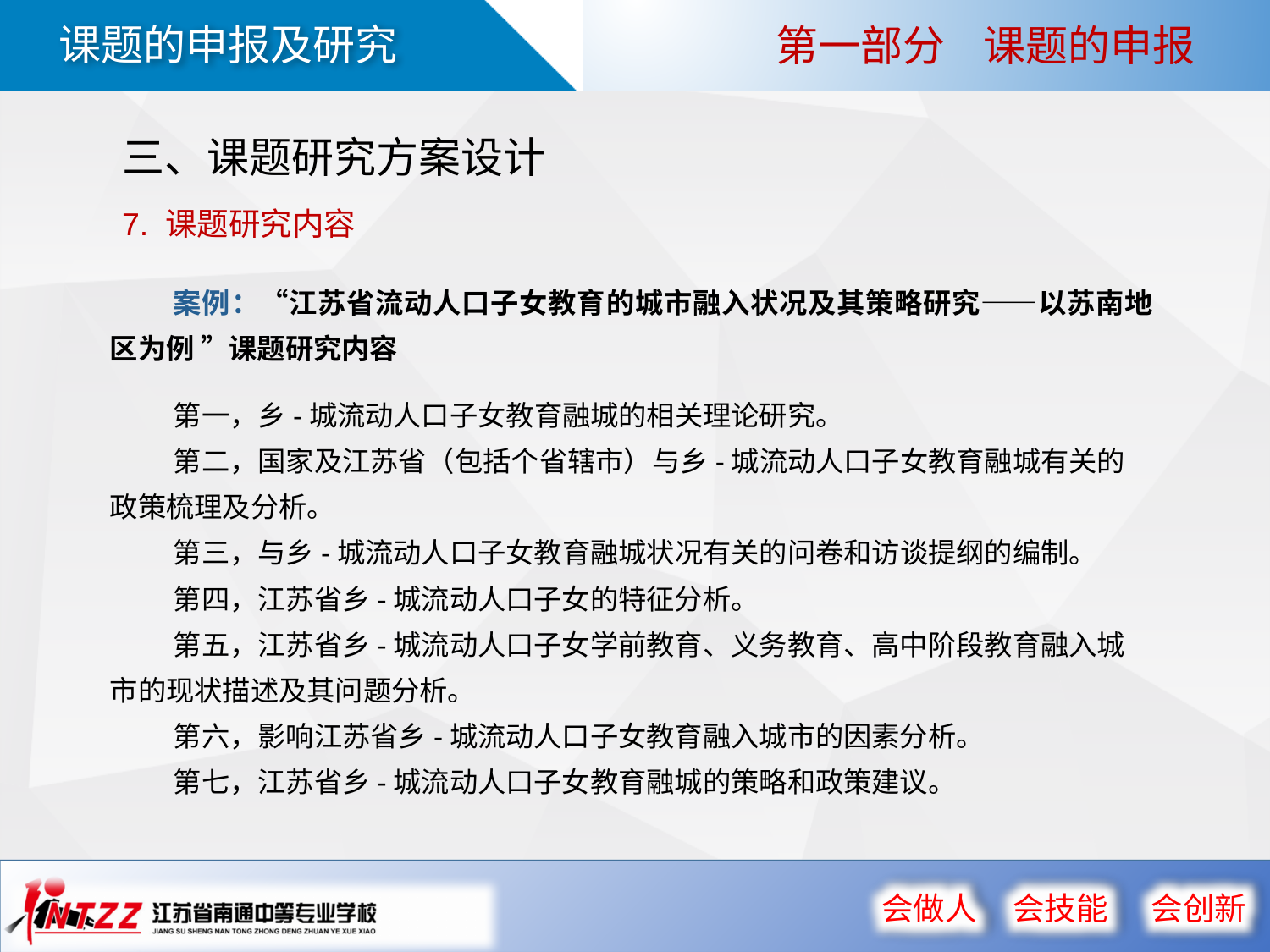

第一部分    课题的申报
三、课题研究方案设计
7. 课题研究内容
案例：“江苏省流动人口子女教育的城市融入状况及其策略研究——以苏南地区为例 ”课题研究内容
第一，乡-城流动人口子女教育融城的相关理论研究。
第二，国家及江苏省（包括个省辖市）与乡-城流动人口子女教育融城有关的政策梳理及分析。
第三，与乡-城流动人口子女教育融城状况有关的问卷和访谈提纲的编制。
第四，江苏省乡-城流动人口子女的特征分析。
第五，江苏省乡-城流动人口子女学前教育、义务教育、高中阶段教育融入城市的现状描述及其问题分析。
第六，影响江苏省乡-城流动人口子女教育融入城市的因素分析。
第七，江苏省乡-城流动人口子女教育融城的策略和政策建议。